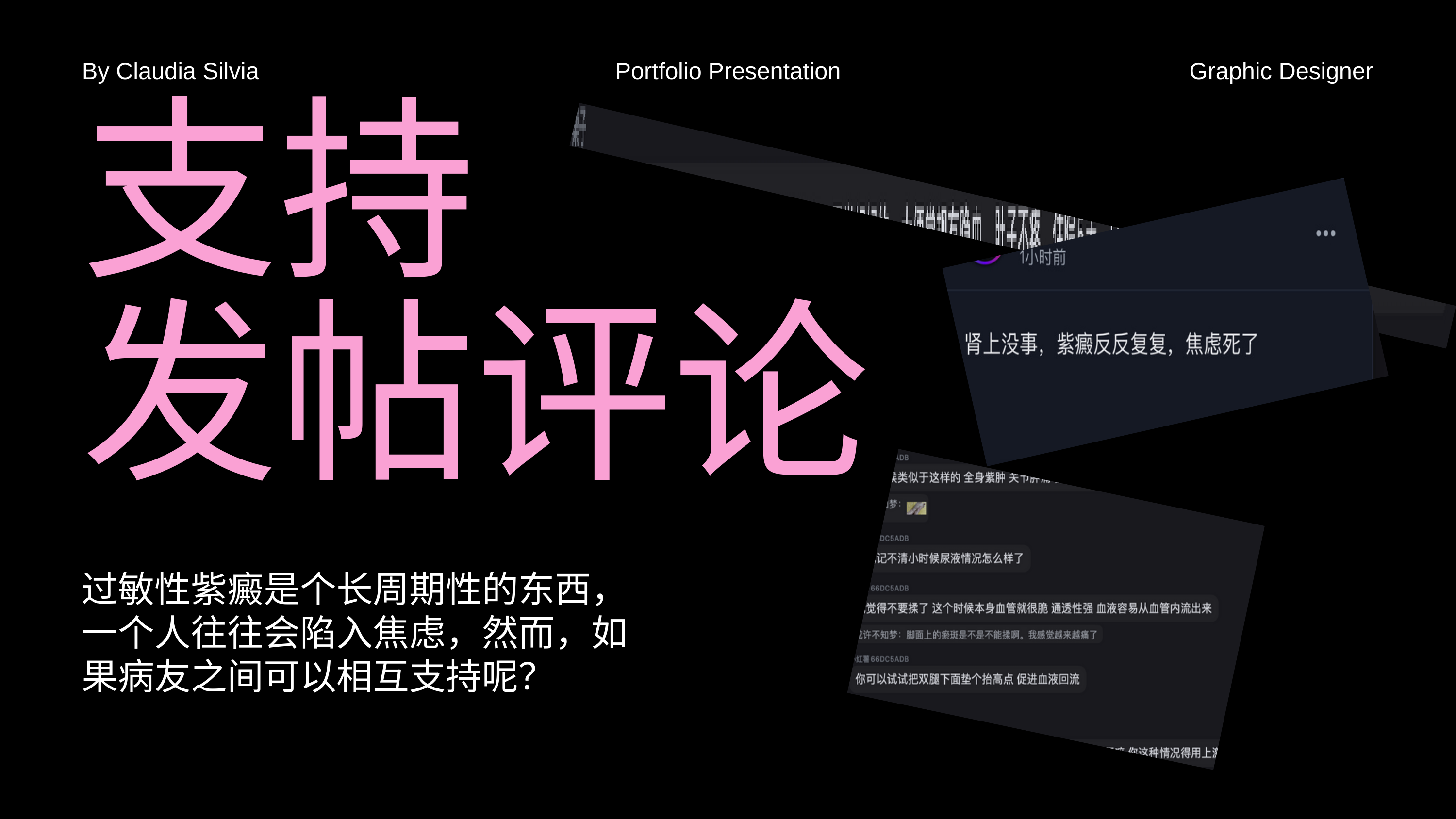

By Claudia Silvia
Graphic Designer
Portfolio Presentation
支持
发帖评论

过敏性紫癜是个长周期性的东西，一个人往往会陷入焦虑，然而，如果病友之间可以相互支持呢？